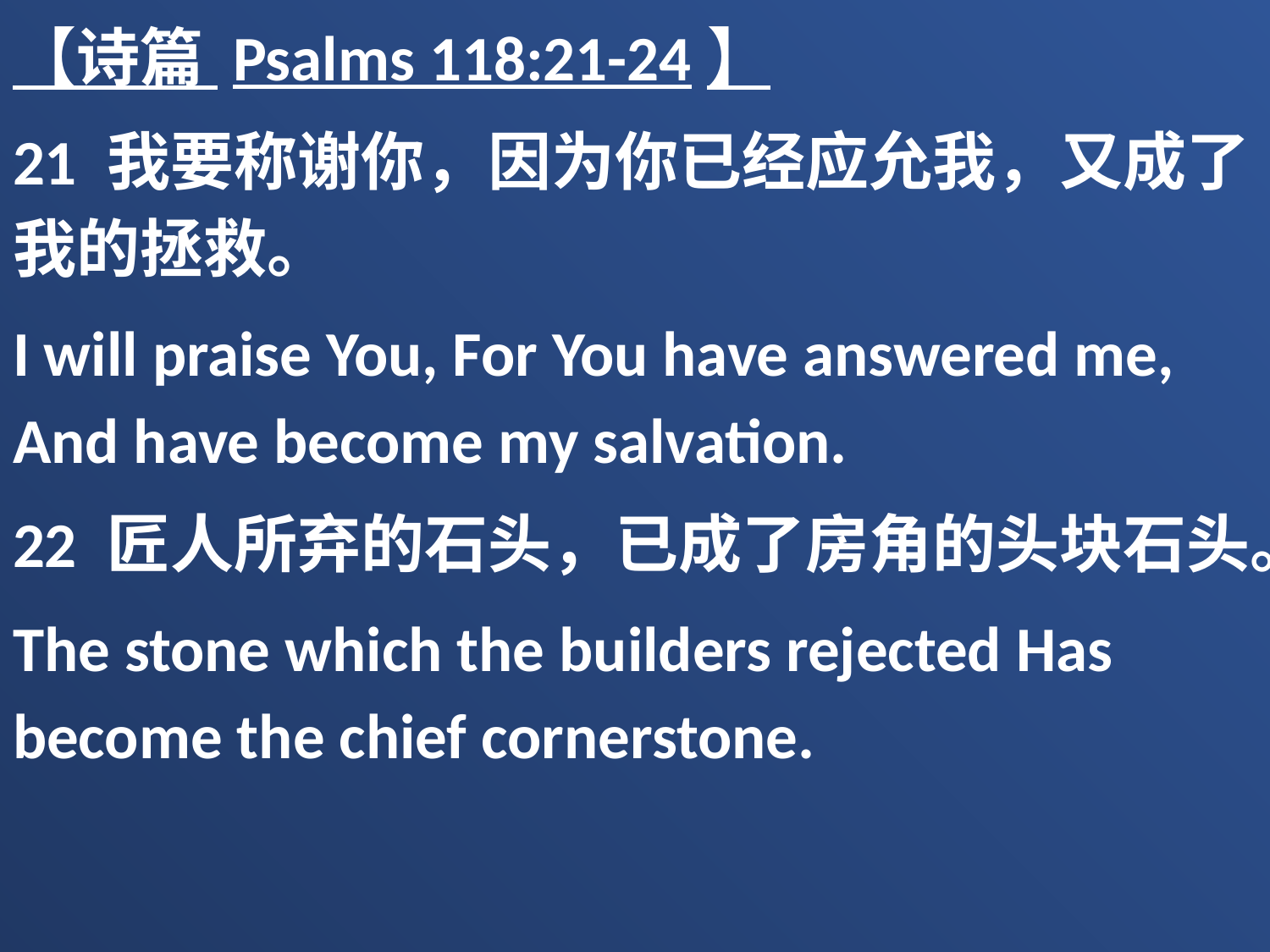

【诗篇 Psalms 118:21-24】
21 我要称谢你，因为你已经应允我，又成了我的拯救。
I will praise You, For You have answered me, And have become my salvation.
22 匠人所弃的石头，已成了房角的头块石头。
The stone which the builders rejected Has become the chief cornerstone.